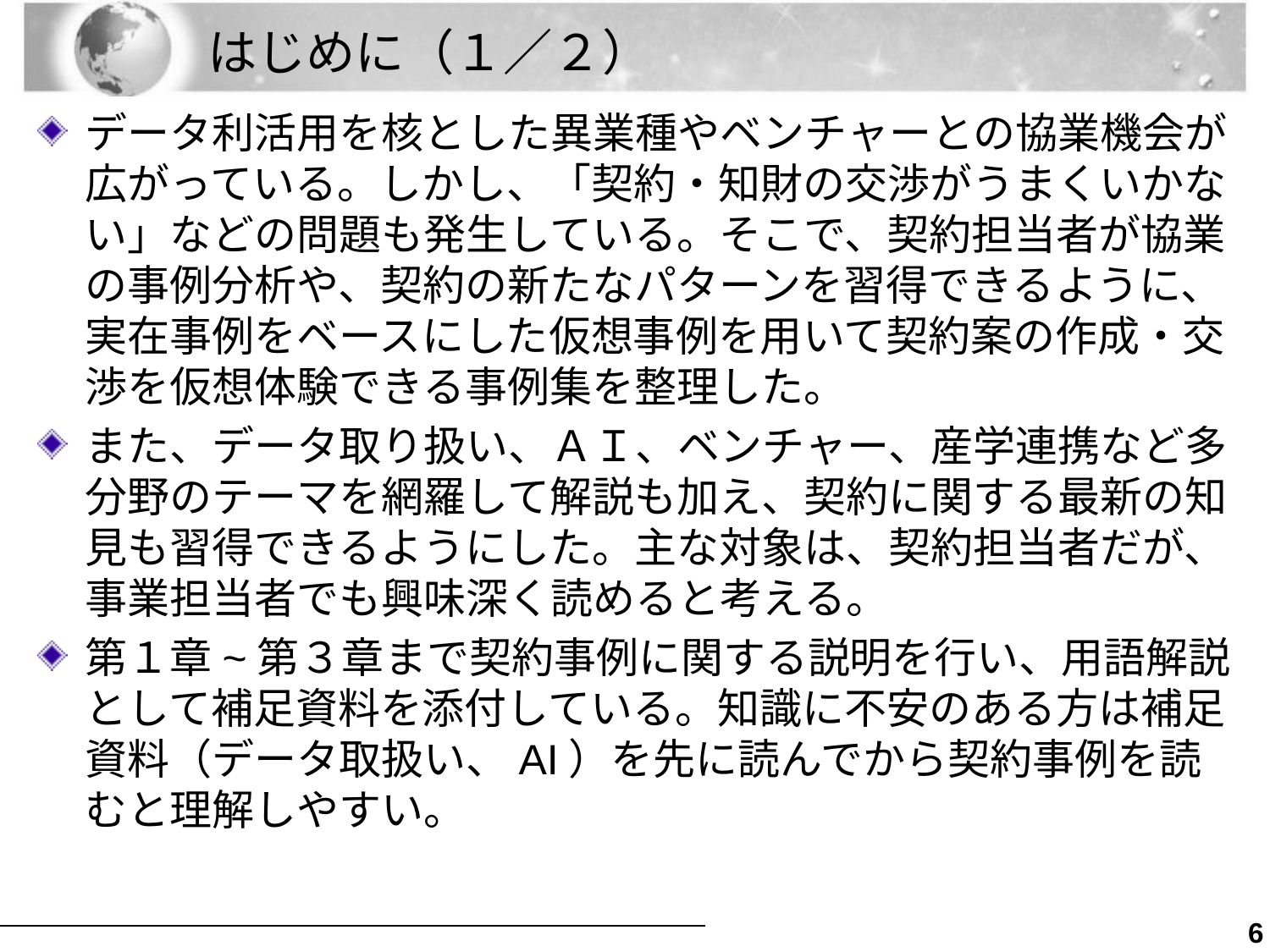

# はじめに（１／２）
データ利活用を核とした異業種やベンチャーとの協業機会が広がっている。しかし、「契約・知財の交渉がうまくいかない」などの問題も発生している。そこで、契約担当者が協業の事例分析や、契約の新たなパターンを習得できるように、実在事例をベースにした仮想事例を用いて契約案の作成・交渉を仮想体験できる事例集を整理した。
また、データ取り扱い、ＡＩ、ベンチャー、産学連携など多分野のテーマを網羅して解説も加え、契約に関する最新の知見も習得できるようにした。主な対象は、契約担当者だが、事業担当者でも興味深く読めると考える。
第１章~第３章まで契約事例に関する説明を行い、用語解説として補足資料を添付している。知識に不安のある方は補足資料（データ取扱い、AI）を先に読んでから契約事例を読むと理解しやすい。
6